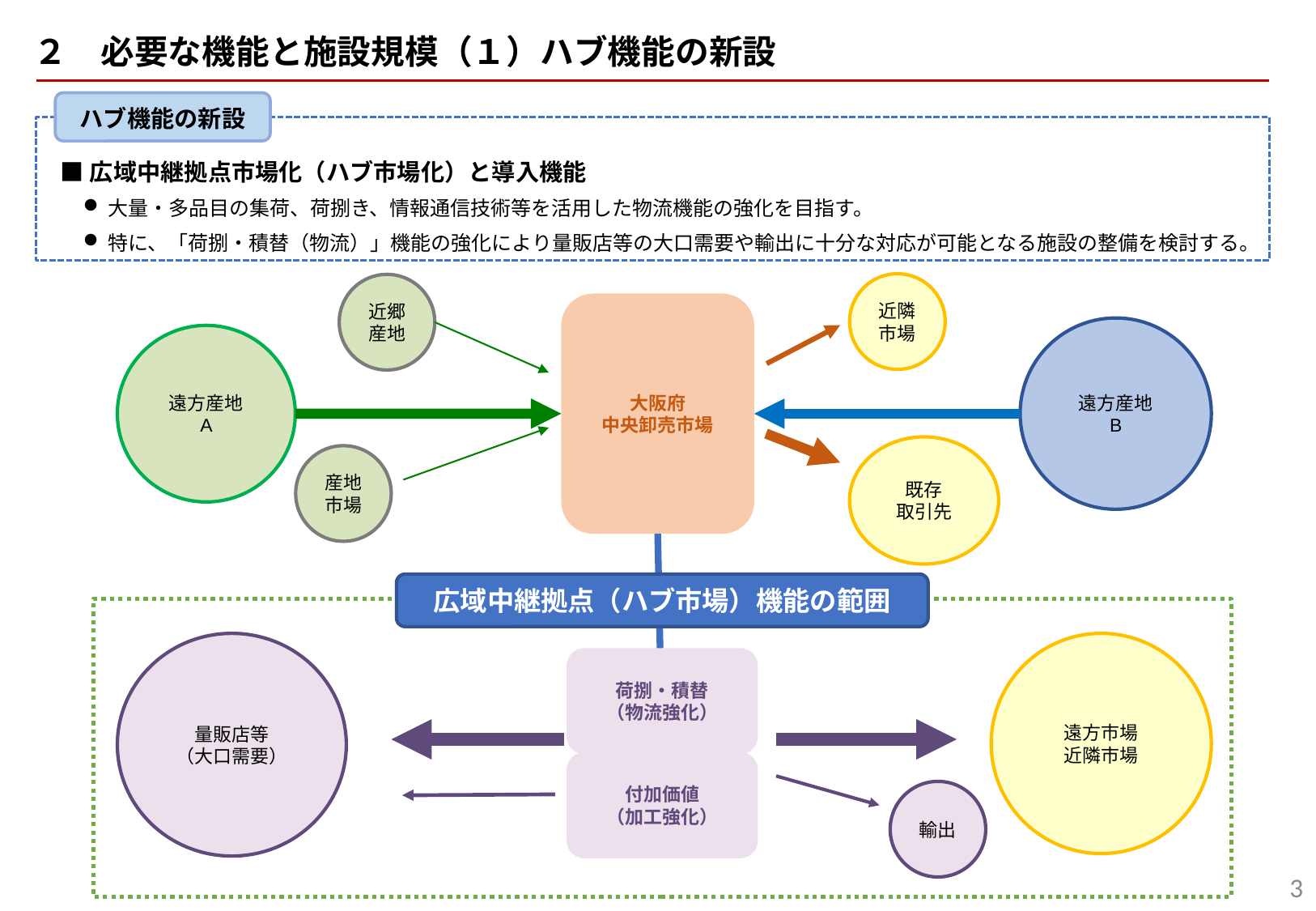

２　必要な機能と施設規模（１）ハブ機能の新設
ハブ機能の新設

■広域中継拠点市場化（ハブ市場化）と導入機能
大量・多品目の集荷、荷捌き、情報通信技術等を活用した物流機能の強化を目指す。
特に、「荷捌・積替（物流）」機能の強化により量販店等の大口需要や輸出に十分な対応が可能となる施設の整備を検討する。
近隣市場
近郷
産地
大阪府
中央卸売市場
遠方産地
B
遠方産地
A
既存
取引先
産地
市場
広域中継拠点（ハブ市場）機能の範囲

量販店等
（大口需要）
遠方市場
近隣市場
荷捌・積替
（物流強化）
付加価値
（加工強化）
輸出
3